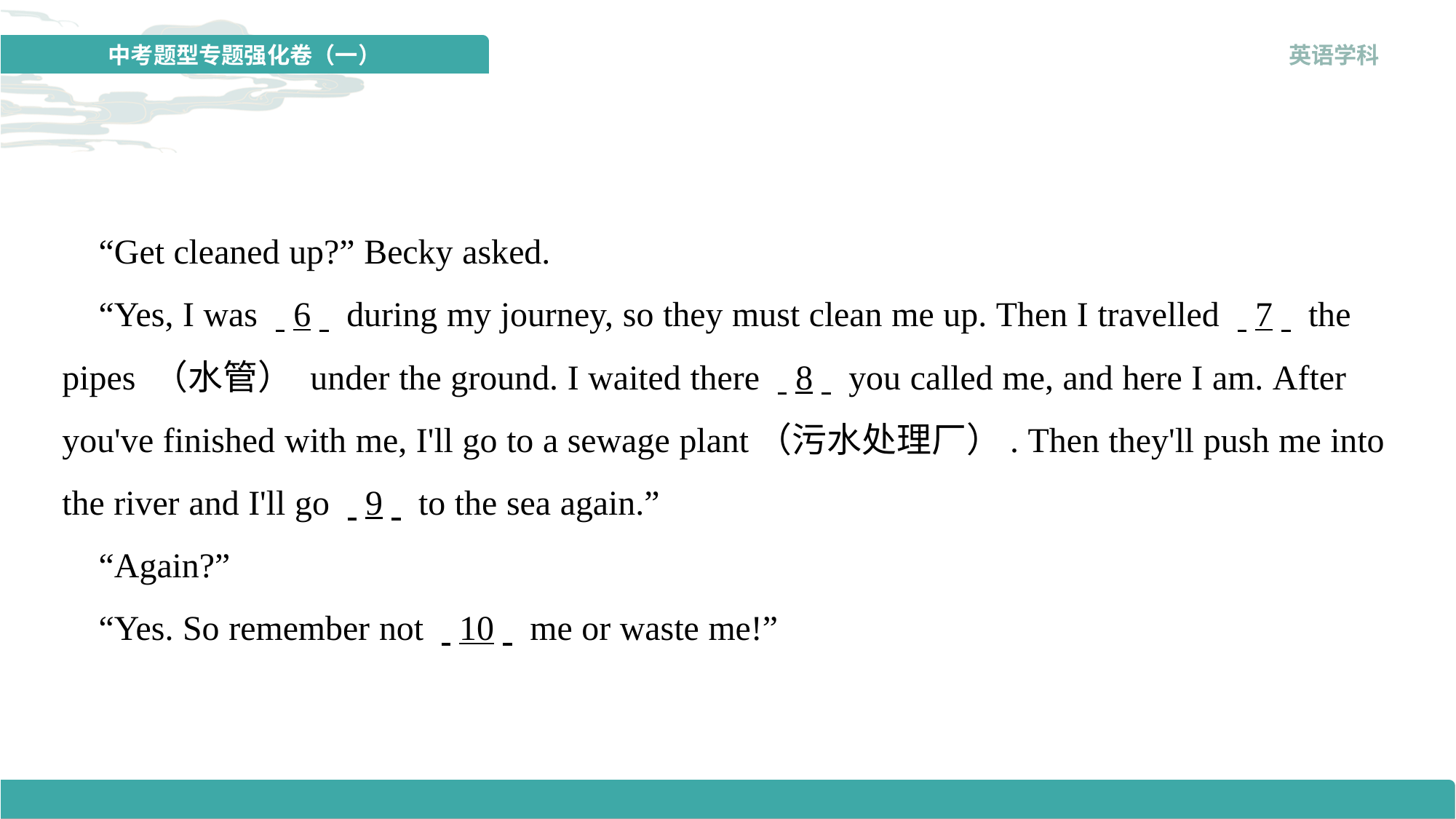

“Get cleaned up?” Becky asked.
    “Yes, I was . .6. . during my journey, so they must clean me up. Then I travelled . .7. . the pipes （水管） under the ground. I waited there . .8. . you called me, and here I am. After you've finished with me, I'll go to a sewage plant（污水处理厂）. Then they'll push me into the river and I'll go . .9. . to the sea again.”
    “Again?”
    “Yes. So remember not . .10. . me or waste me!”